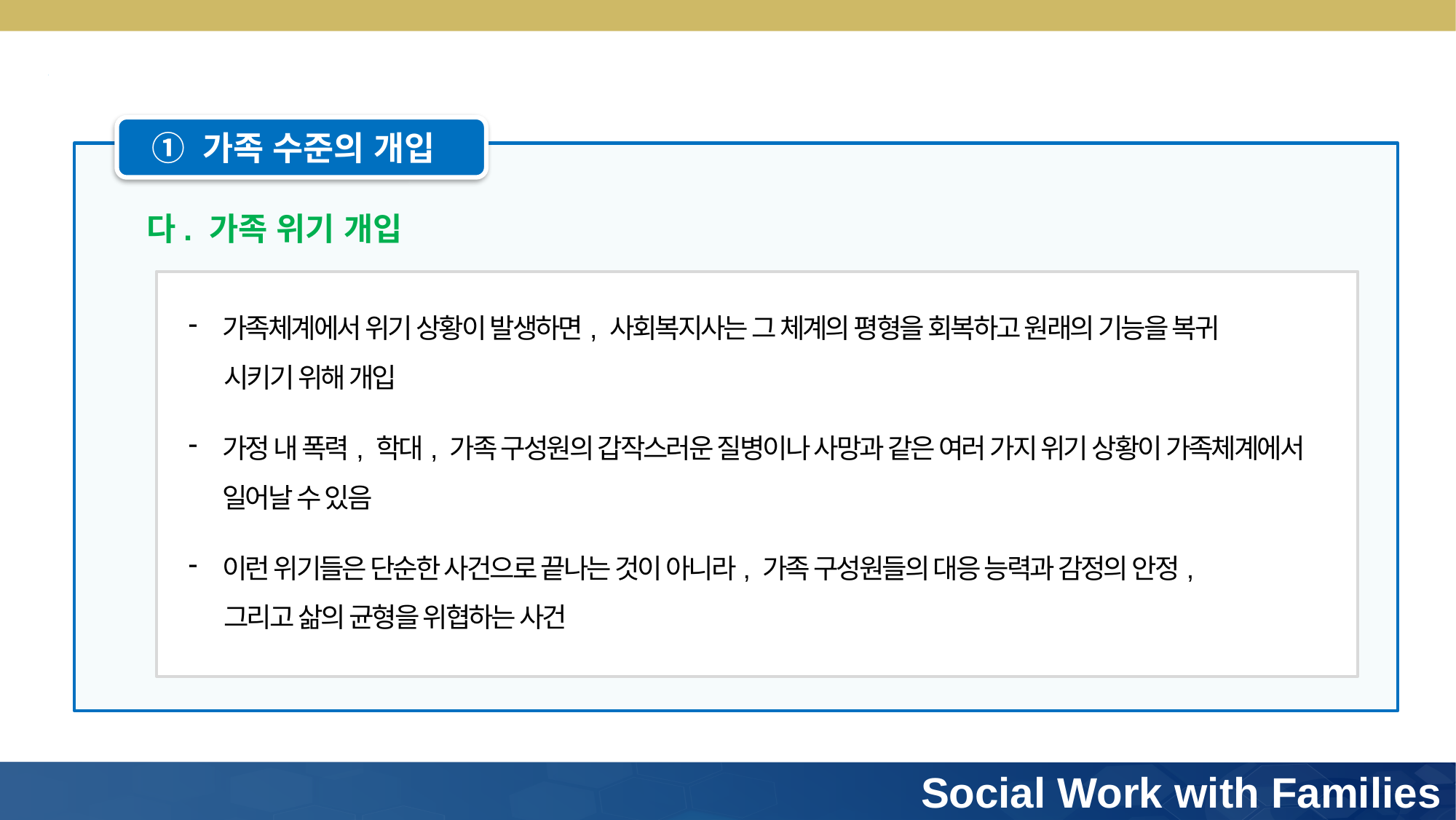

① 가족 수준의 개입

다. 가족 위기 개입

가족체계에서 위기 상황이 발생하면, 사회복지사는 그 체계의 평형을 회복하고 원래의 기능을 복귀
     시키기 위해 개입

가정 내 폭력, 학대, 가족 구성원의 갑작스러운 질병이나 사망과 같은 여러 가지 위기 상황이 가족체계에서 일어날 수 있음

이런 위기들은 단순한 사건으로 끝나는 것이 아니라, 가족 구성원들의 대응 능력과 감정의 안정,
     그리고 삶의 균형을 위협하는 사건